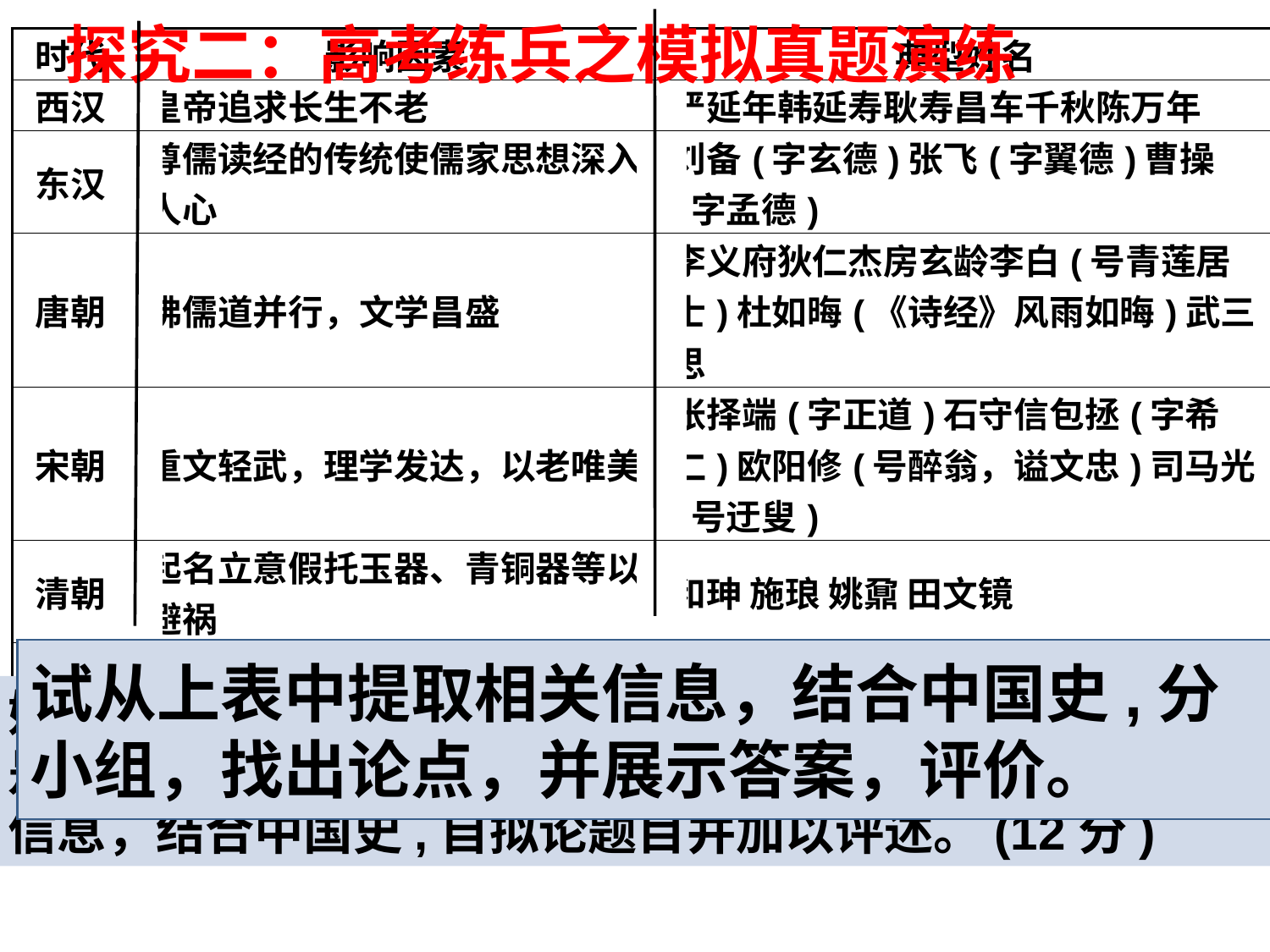

探究二：高考练兵之模拟真题演练
| 时代 | 影响因素 | 典型姓名 |
| --- | --- | --- |
| 西汉 | 皇帝追求长生不老 | 严延年韩延寿耿寿昌车千秋陈万年 |
| 东汉 | 尊儒读经的传统使儒家思想深入人心 | 刘备(字玄德)张飞(字翼德)曹操(字孟德) |
| 唐朝 | 佛儒道并行，文学昌盛 | 李义府狄仁杰房玄龄李白(号青莲居士)杜如晦(《诗经》风雨如晦)武三思 |
| 宋朝 | 重文轻武，理学发达，以老唯美 | 张择端(字正道)石守信包拯(字希仁)欧阳修(号醉翁，谥文忠)司马光(号迂叟) |
| 清朝 | 起名立意假托玉器、青铜器等以避祸 | 和珅 施琅 姚鼐 田文镜 |
| 1949—1976 | 重大事件 | 郑建国 赵援朝 尹互助 张超英 钟卫星 |
| 新时期 | 思想解放，价值多元 | 颜开乐 田蜜蜜 唐林婉儿 杨柳娉婷 张珍妮 李享(谐音理想) |
试从上表中提取相关信息，结合中国史,分小组，找出论点，并展示答案，评价。
姓名作为姓氏文化的一部分，既是代表一个人的符号，又是一定历史文化、社会意识的反映。试从上表中提取相关信息，结合中国史,自拟论题目并加以评述。(12分)